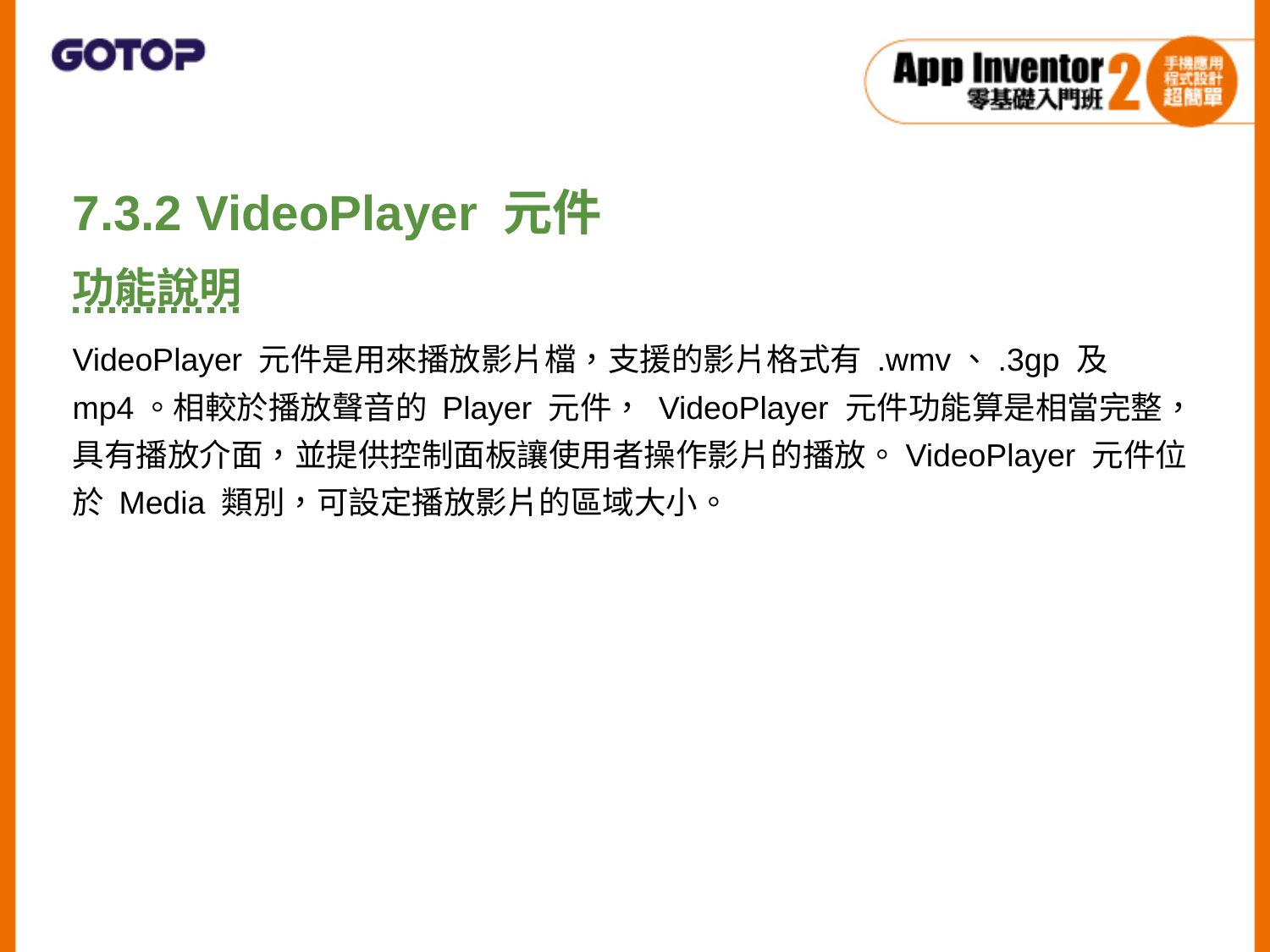

7.3.2 VideoPlayer 元件
功能說明
VideoPlayer 元件是用來播放影片檔，支援的影片格式有 .wmv、.3gp 及 mp4。相較於播放聲音的 Player 元件， VideoPlayer 元件功能算是相當完整，具有播放介面，並提供控制面板讓使用者操作影片的播放。VideoPlayer 元件位於 Media 類別，可設定播放影片的區域大小。